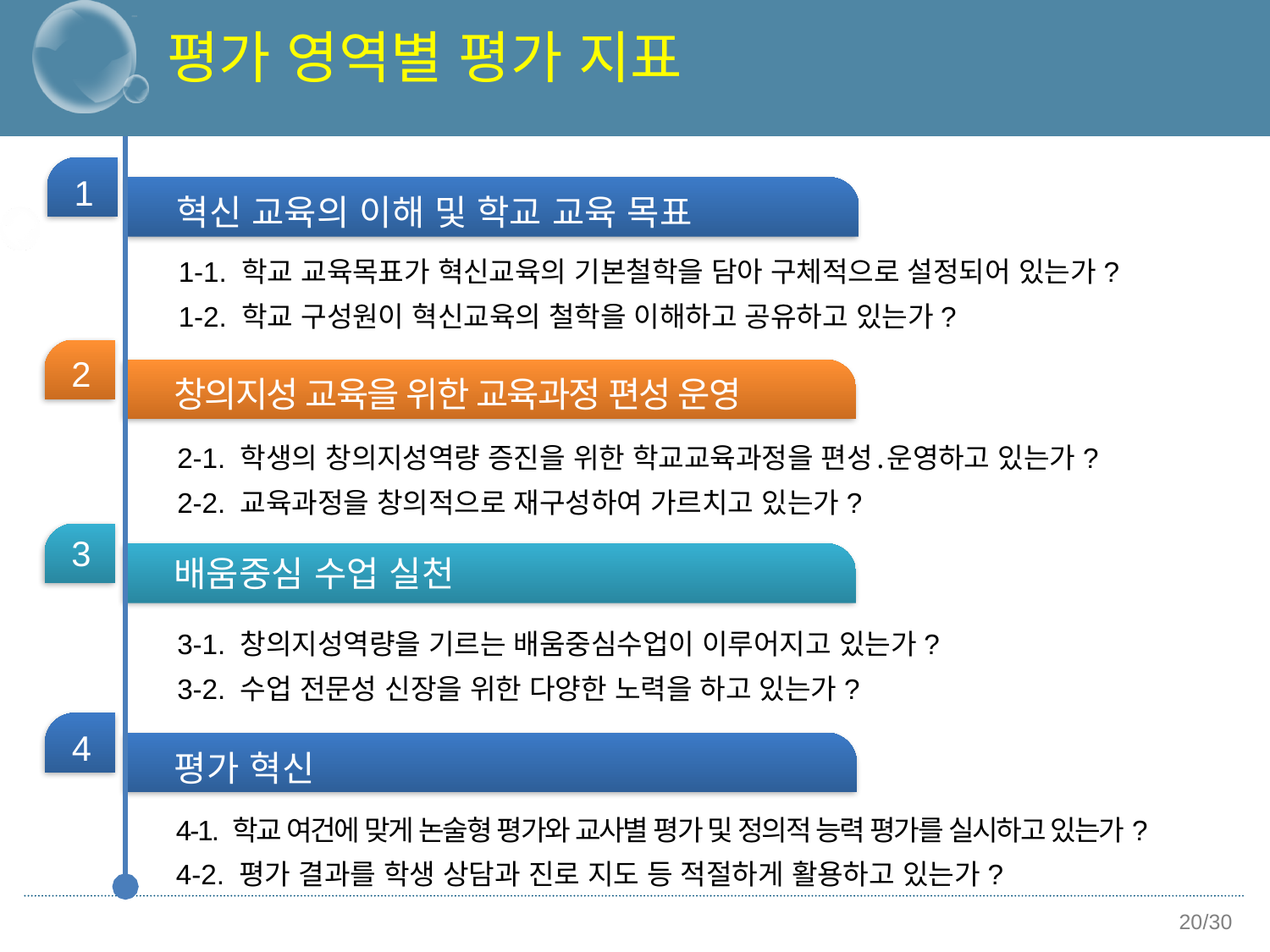

평가 영역별 평가 지표

1

혁신 교육의 이해 및 학교 교육 목표
1-1. 학교 교육목표가 혁신교육의 기본철학을 담아 구체적으로 설정되어 있는가?
1-2. 학교 구성원이 혁신교육의 철학을 이해하고 공유하고 있는가?

2

창의지성 교육을 위한 교육과정 편성 운영
2-1. 학생의 창의지성역량 증진을 위한 학교교육과정을 편성․운영하고 있는가?
2-2. 교육과정을 창의적으로 재구성하여 가르치고 있는가?

3

배움중심 수업 실천
3-1. 창의지성역량을 기르는 배움중심수업이 이루어지고 있는가?
3-2. 수업 전문성 신장을 위한 다양한 노력을 하고 있는가?

4

평가 혁신
4-1. 학교 여건에 맞게 논술형 평가와 교사별 평가 및 정의적 능력 평가를 실시하고 있는가?
4-2. 평가 결과를 학생 상담과 진로 지도 등 적절하게 활용하고 있는가?
20/30